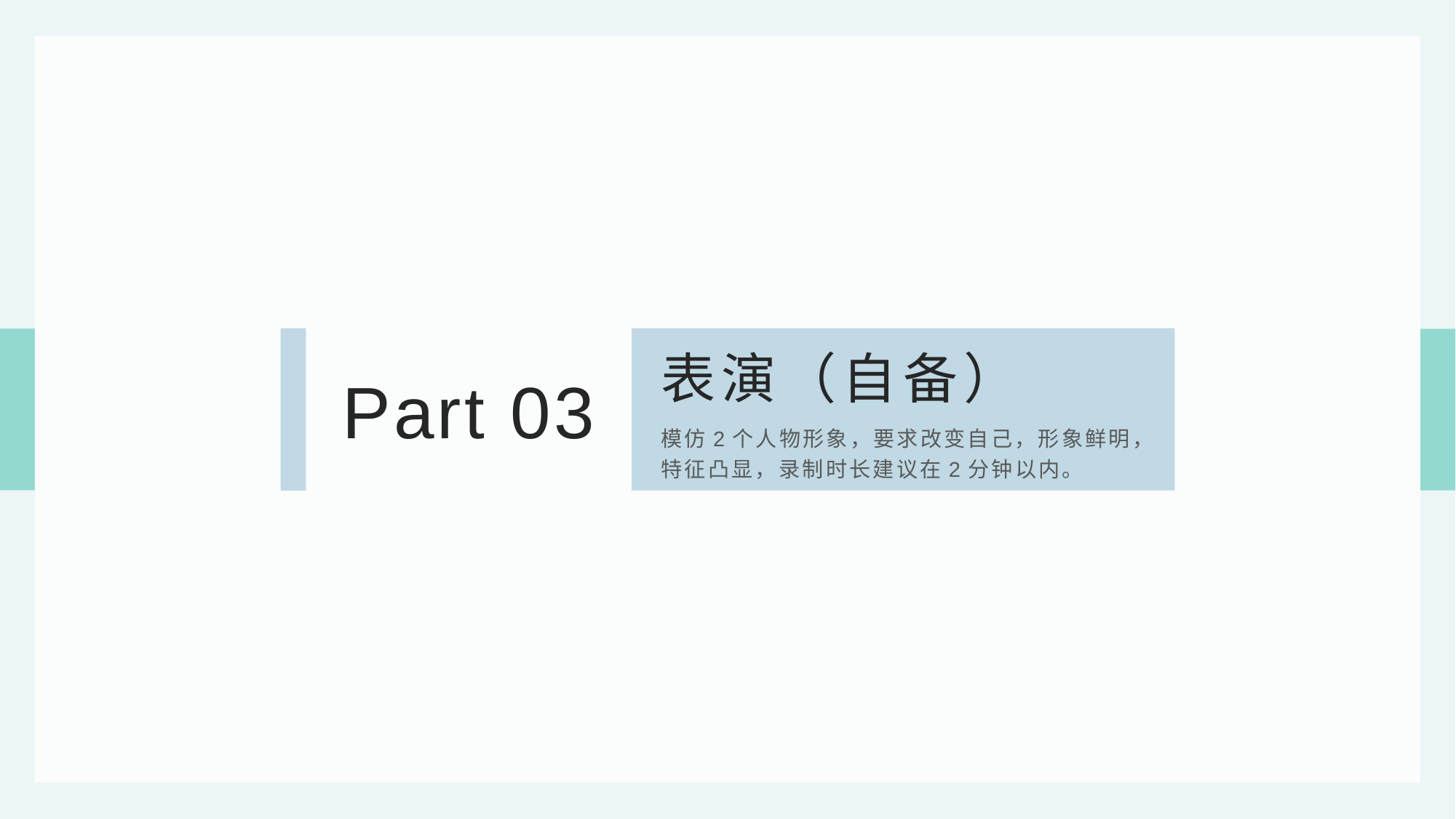

Part 03
表演（自备）

模仿2个人物形象，要求改变自己，形象鲜明，特征凸显，录制时长建议在2分钟以内。